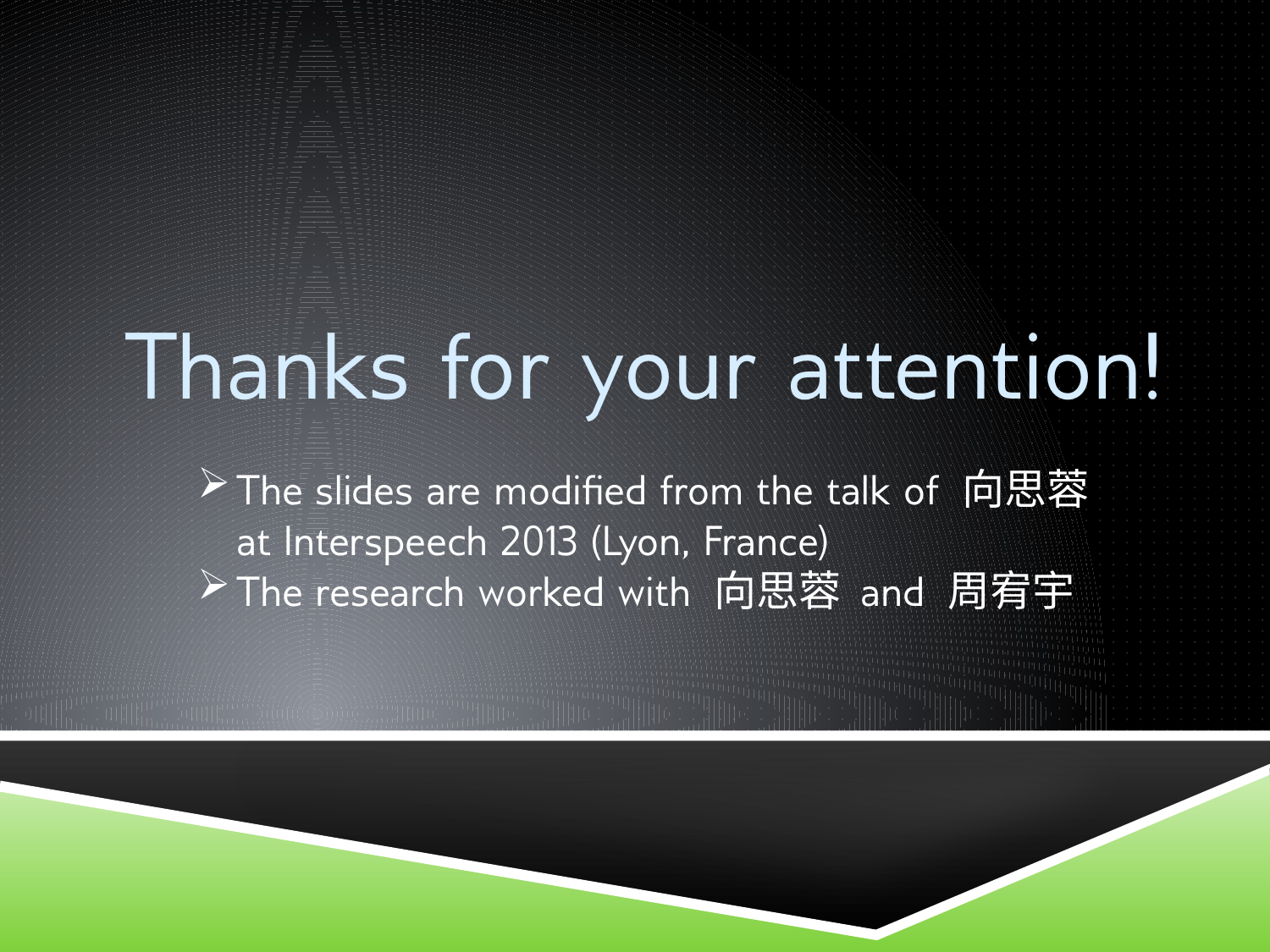

Thanks for your attention!
The slides are modified from the talk of 向思蓉 at Interspeech 2013 (Lyon, France)
The research worked with 向思蓉 and 周宥宇